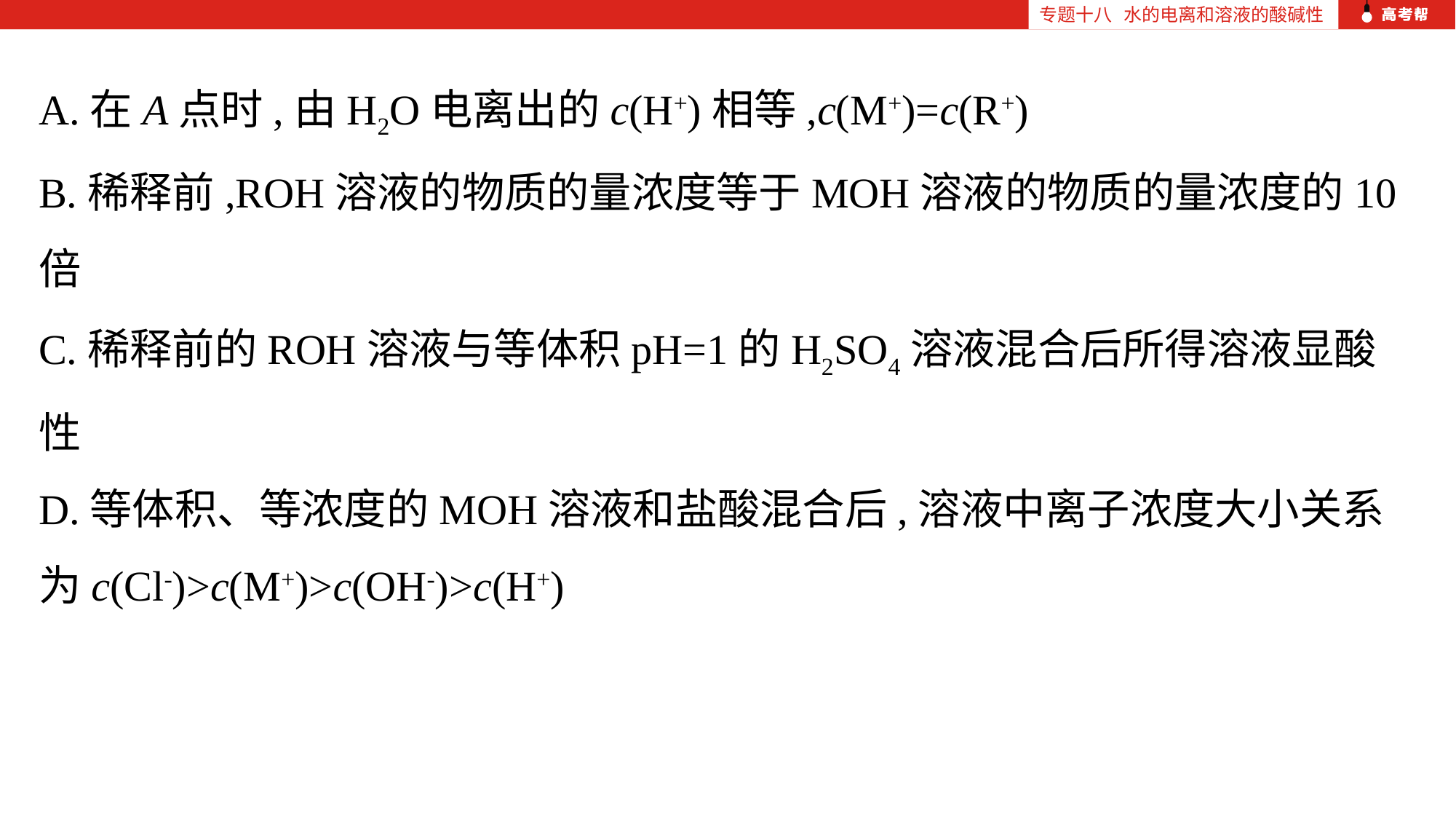

专题十八   水的电离和溶液的酸碱性

A.在A点时,由H2O电离出的c(H+)相等,c(M+)=c(R+)
B.稀释前,ROH溶液的物质的量浓度等于MOH溶液的物质的量浓度的10倍
C.稀释前的ROH溶液与等体积pH=1的H2SO4溶液混合后所得溶液显酸性
D.等体积、等浓度的MOH溶液和盐酸混合后,溶液中离子浓度大小关系为c(Cl-)>c(M+)>c(OH-)>c(H+)